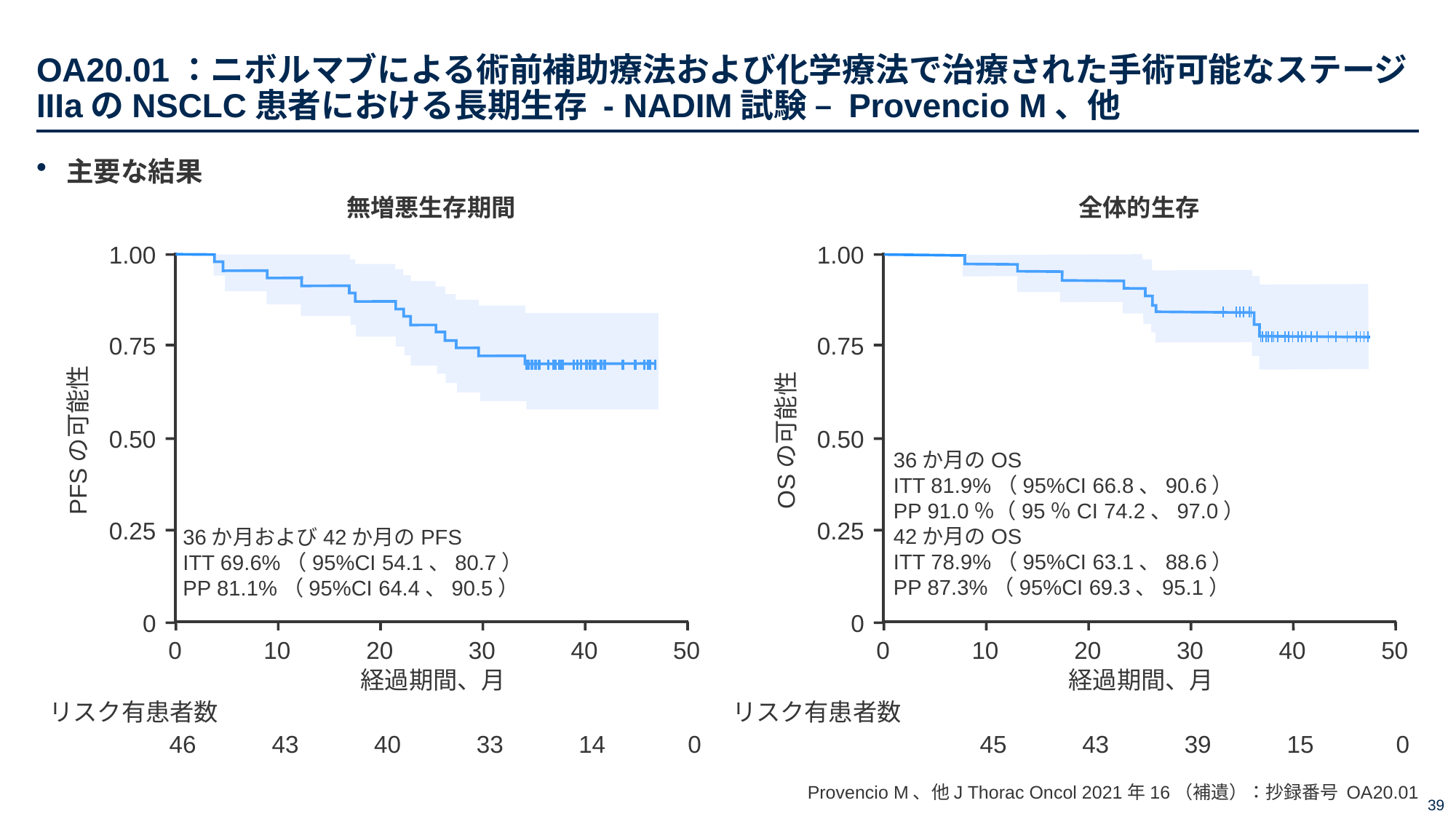

# OA20.01：ニボルマブによる術前補助療法および化学療法で治療された手術可能なステージIIIaのNSCLC患者における長期生存 - NADIM試験 – Provencio M、他
主要な結果
無増悪生存期間
全体的生存
1.00
1.00

0.75
0.75

0.50
0.50
PFSの可能性
OSの可能性

36か月のOS
ITT 81.9%（95%CI 66.8、90.6）
PP 91.0％（95％CI 74.2、97.0）
42か月のOS
ITT 78.9%（95%CI 63.1、88.6）
PP 87.3%（95%CI 69.3、95.1）
0.25
0.25
36か月および42か月のPFS
ITT 69.6%（95%CI 54.1、80.7）
PP 81.1%（95%CI 64.4、90.5）

0
0

0
10
20
30
40
50
0
10
20
30
40
50
経過期間、月
経過期間、月
リスク有患者数
リスク有患者数
46
43
40
33
14
0
45
43
39
15
0
Provencio M、他J Thorac Oncol 2021年16（補遺）：抄録番号 OA20.01